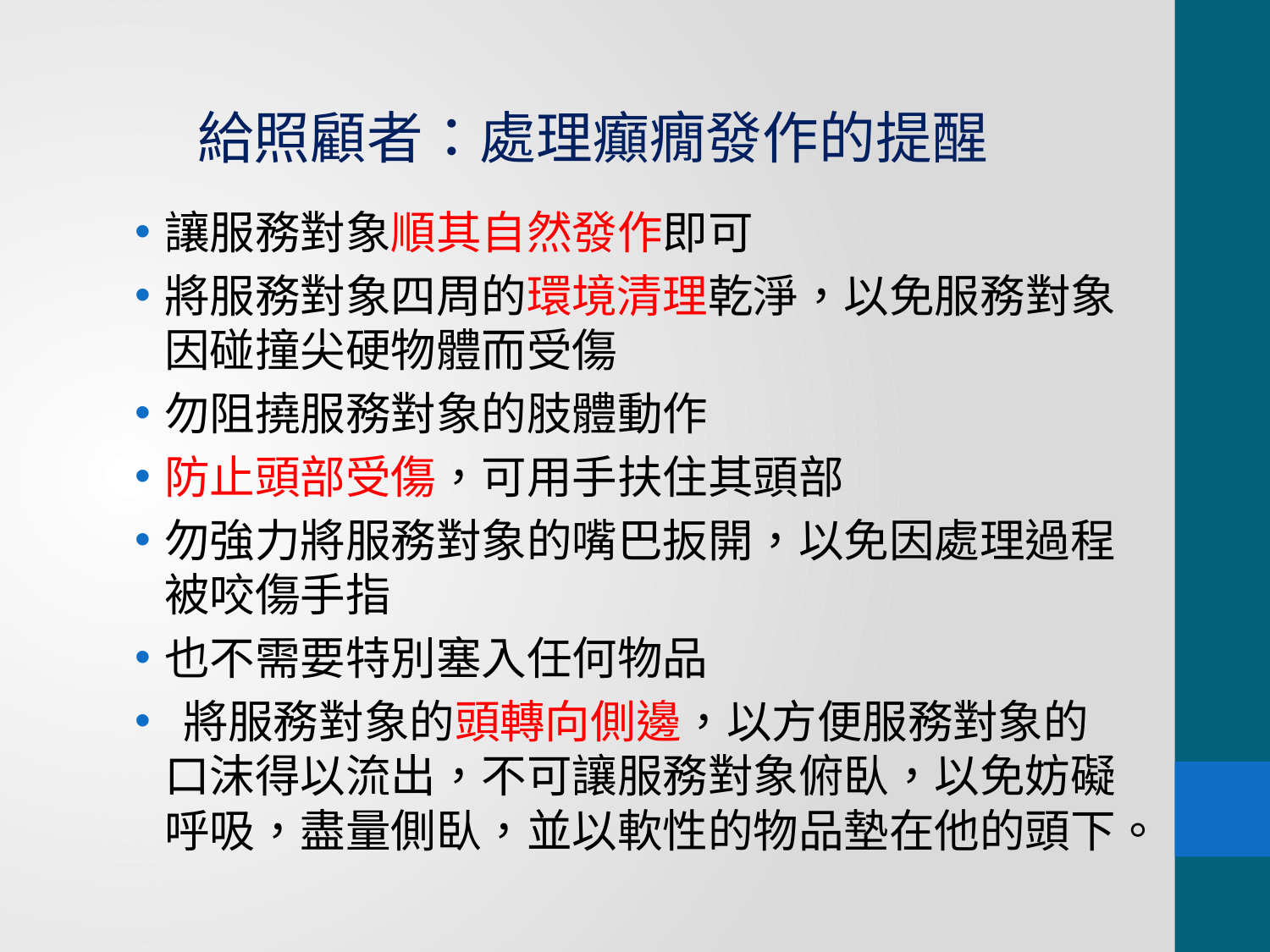

#
給照顧者：處理癲癇發作的提醒

讓服務對象順其自然發作即可
將服務對象四周的環境清理乾淨，以免服務對象因碰撞尖硬物體而受傷
勿阻撓服務對象的肢體動作
防止頭部受傷，可用手扶住其頭部
勿強力將服務對象的嘴巴扳開，以免因處理過程被咬傷手指
也不需要特別塞入任何物品
 將服務對象的頭轉向側邊，以方便服務對象的口沫得以流出，不可讓服務對象俯臥，以免妨礙呼吸，盡量側臥，並以軟性的物品墊在他的頭下。